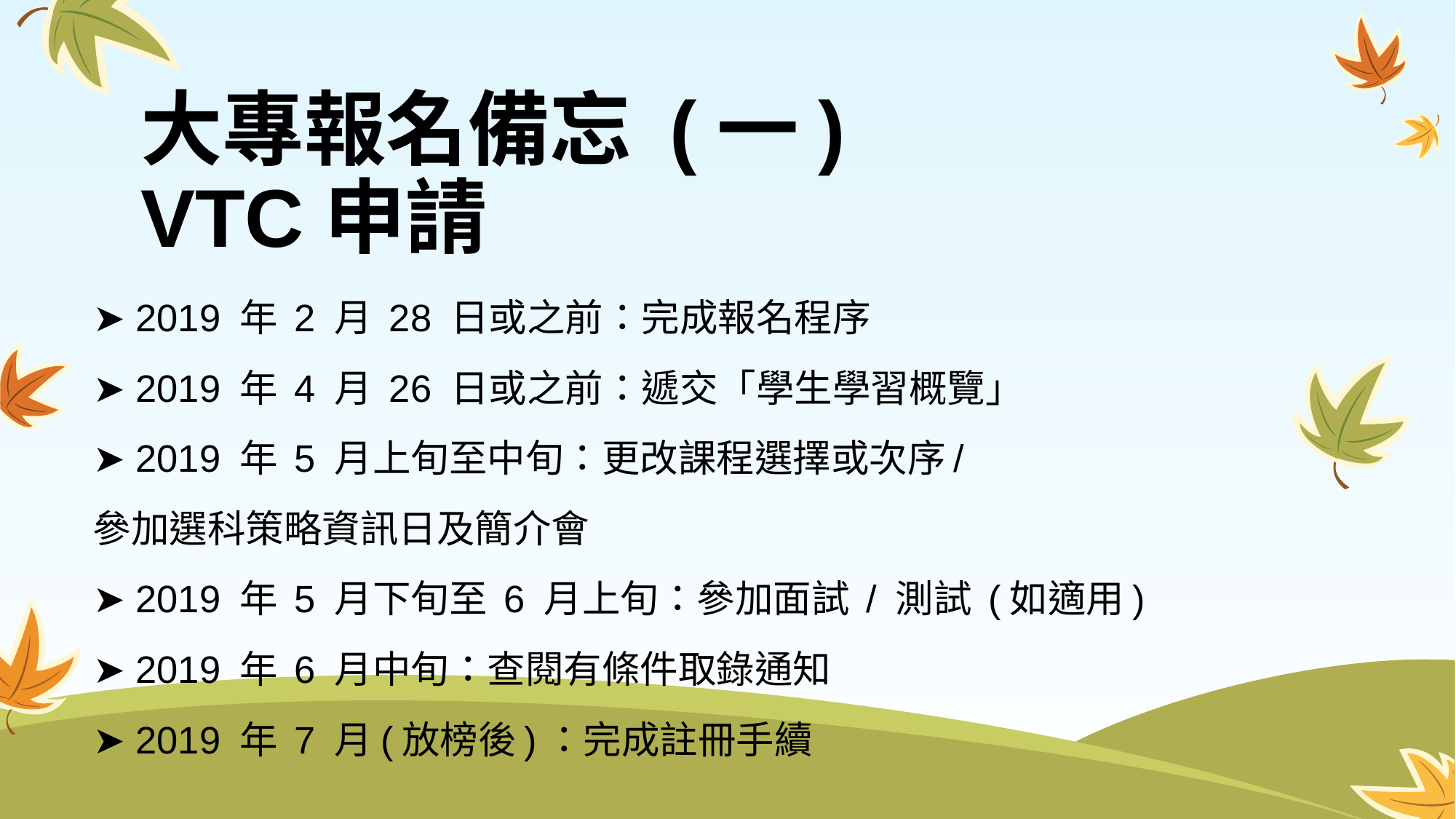

# 大專報名備忘 (一) VTC申請
➤ 2019 年 2 月 28 日或之前：完成報名程序
➤ 2019 年 4 月 26 日或之前：遞交「學生學習概覽」
➤ 2019 年 5 ⽉上旬至中旬：更改課程選擇或次序/
				參加選科策略資訊⽇及簡介會
➤ 2019 年 5 ⽉下旬至 6 ⽉上旬：參加⾯試 / 測試 (如適⽤)
➤ 2019 年 6 ⽉中旬：查閱有條件取錄通知
➤ 2019 年 7 月(放榜後)：完成註冊手續